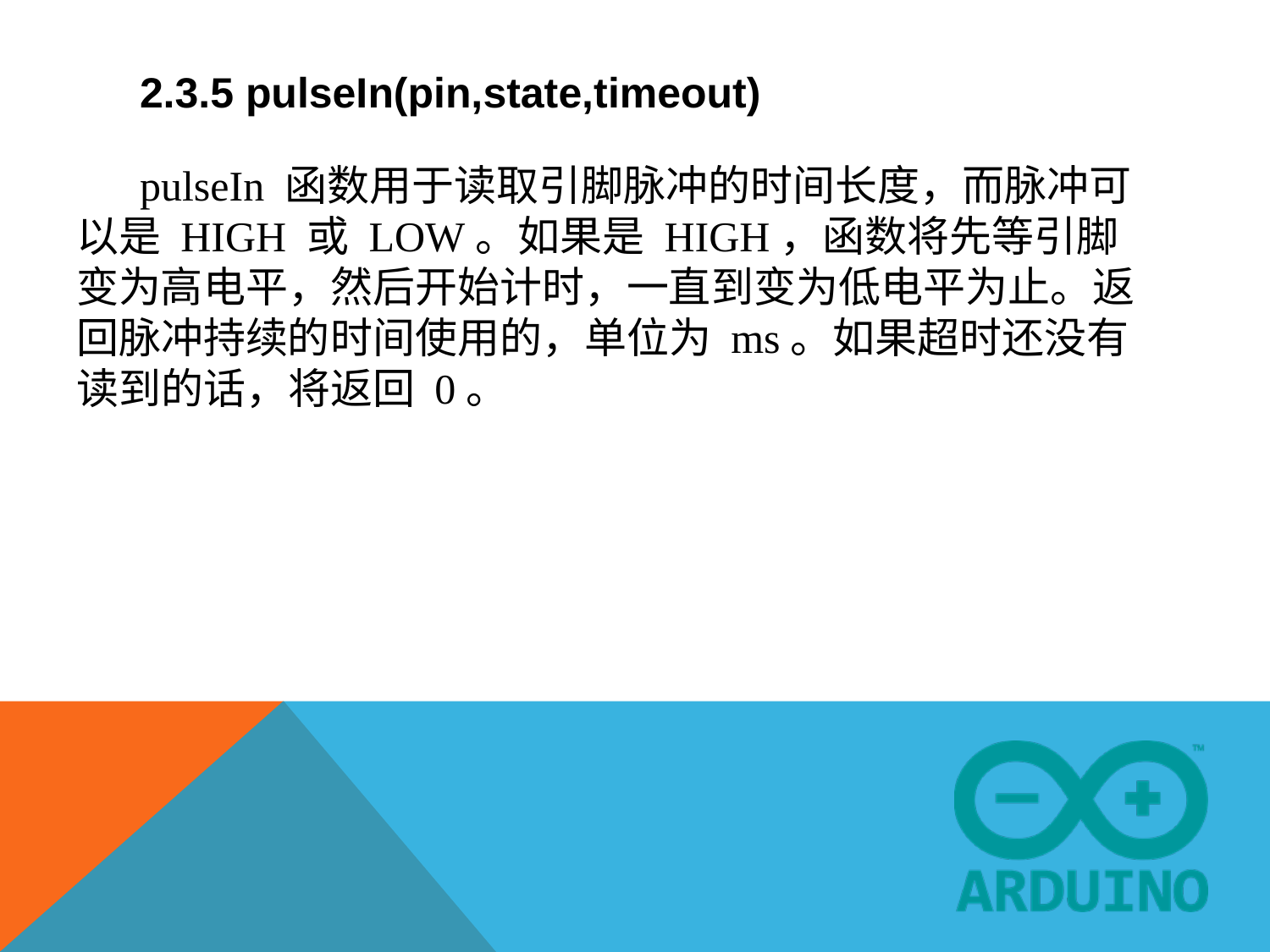

# 2.3.5 pulseIn(pin,state,timeout)
pulseIn 函数用于读取引脚脉冲的时间长度，而脉冲可以是 HIGH 或 LOW。如果是 HIGH，函数将先等引脚变为高电平，然后开始计时，一直到变为低电平为止。返回脉冲持续的时间使用的，单位为 ms。如果超时还没有读到的话，将返回 0。